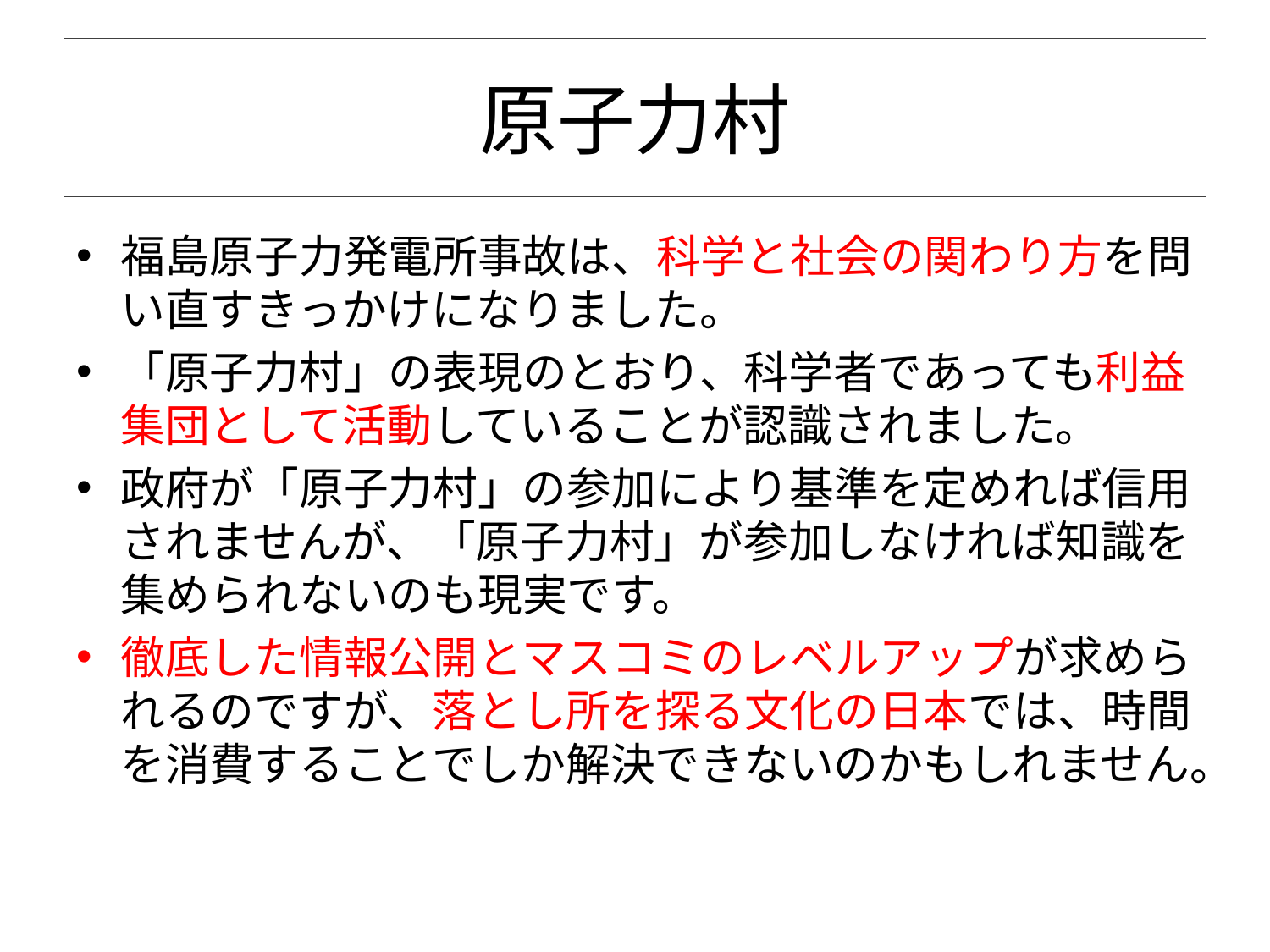

# 原子力村
福島原子力発電所事故は、科学と社会の関わり方を問い直すきっかけになりました。
「原子力村」の表現のとおり、科学者であっても利益集団として活動していることが認識されました。
政府が「原子力村」の参加により基準を定めれば信用されませんが、「原子力村」が参加しなければ知識を集められないのも現実です。
徹底した情報公開とマスコミのレベルアップが求められるのですが、落とし所を探る文化の日本では、時間を消費することでしか解決できないのかもしれません。